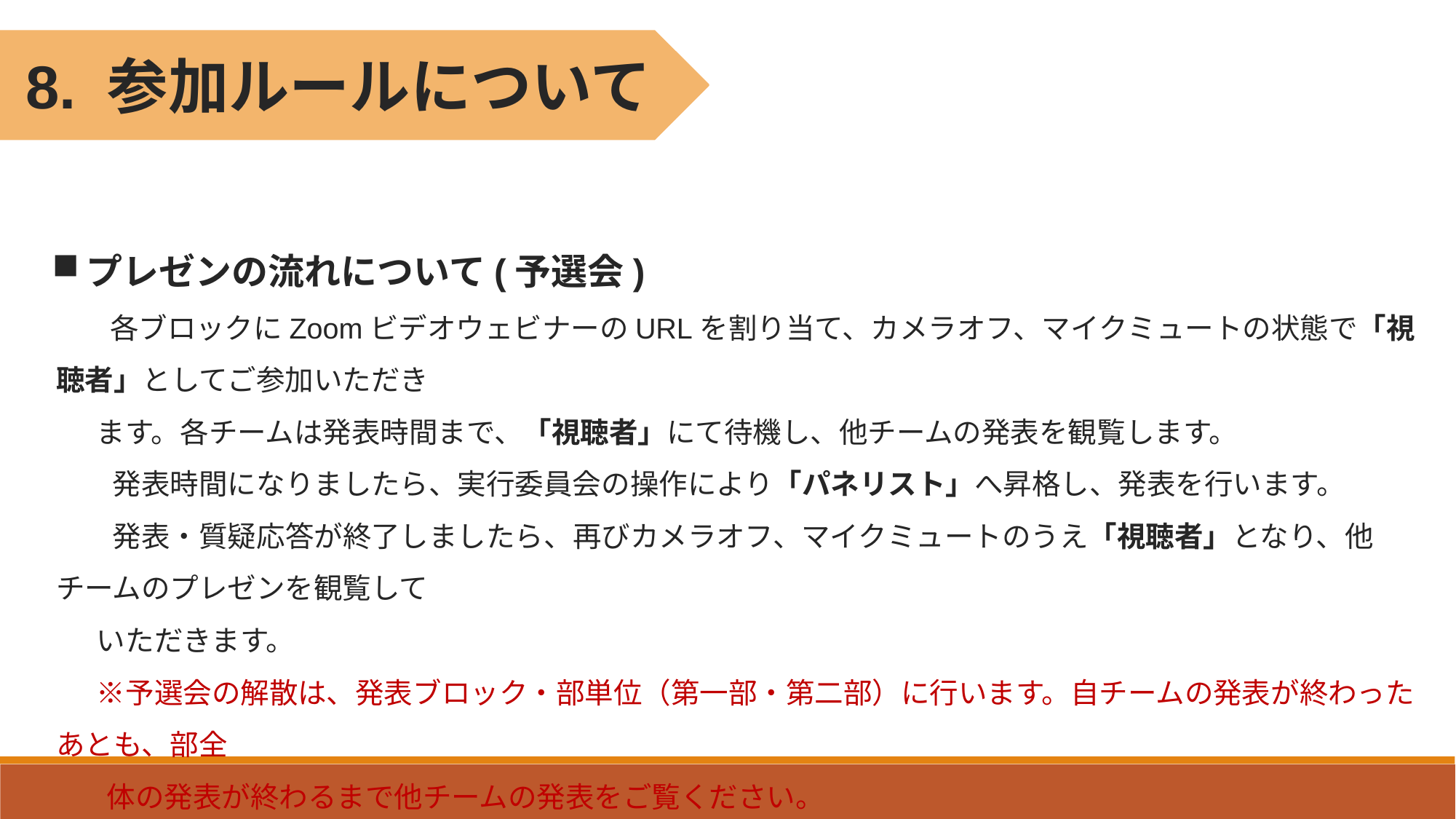

8. 参加ルールについて
プレゼンの流れについて(予選会)
　　各ブロックにZoomビデオウェビナーのURLを割り当て、カメラオフ、マイクミュートの状態で「視聴者」としてご参加いただき
　  ます。各チームは発表時間まで、「視聴者」にて待機し、他チームの発表を観覧します。
　　発表時間になりましたら、実行委員会の操作により「パネリスト」へ昇格し、発表を行います。
　　発表・質疑応答が終了しましたら、再びカメラオフ、マイクミュートのうえ「視聴者」となり、他チームのプレゼンを観覧して
　  いただきます。
　  ※予選会の解散は、発表ブロック・部単位（第一部・第二部）に行います。自チームの発表が終わったあとも、部全
       体の発表が終わるまで他チームの発表をご覧ください。